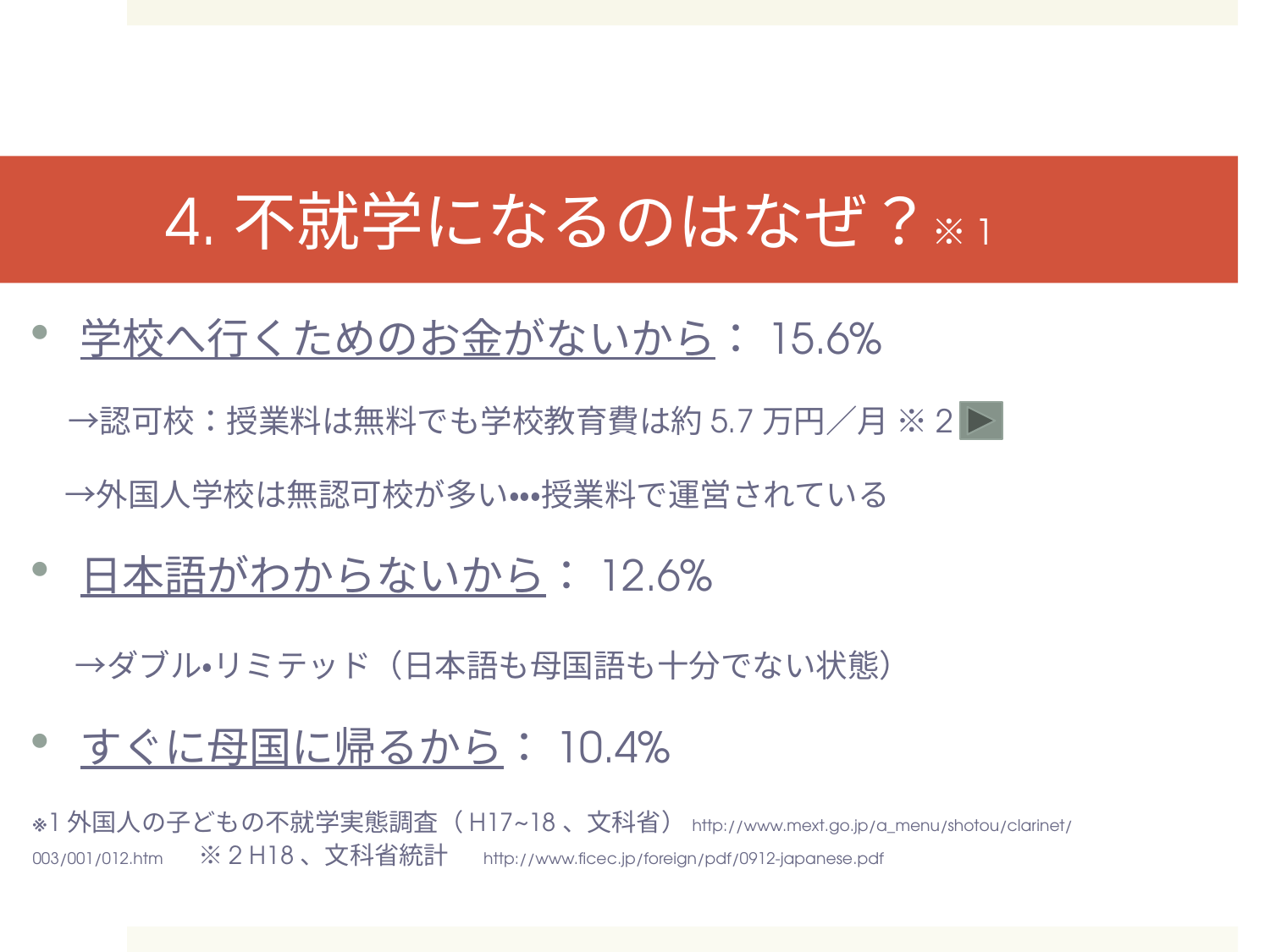

# 4.不就学になるのはなぜ？※1
学校へ行くためのお金がないから：15.6%
　→認可校：授業料は無料でも学校教育費は約5.7万円／月 ※2
　→外国人学校は無認可校が多い・・・授業料で運営されている
日本語がわからないから：12.6%
　→ダブル・リミテッド（日本語も母国語も十分でない状態）
すぐに母国に帰るから：10.4%
※1外国人の子どもの不就学実態調査（H17~18、文科省）http://www.mext.go.jp/a_menu/shotou/clarinet/003/001/012.htm　　※2 H18、文科省統計　http://www.ficec.jp/foreign/pdf/0912-japanese.pdf